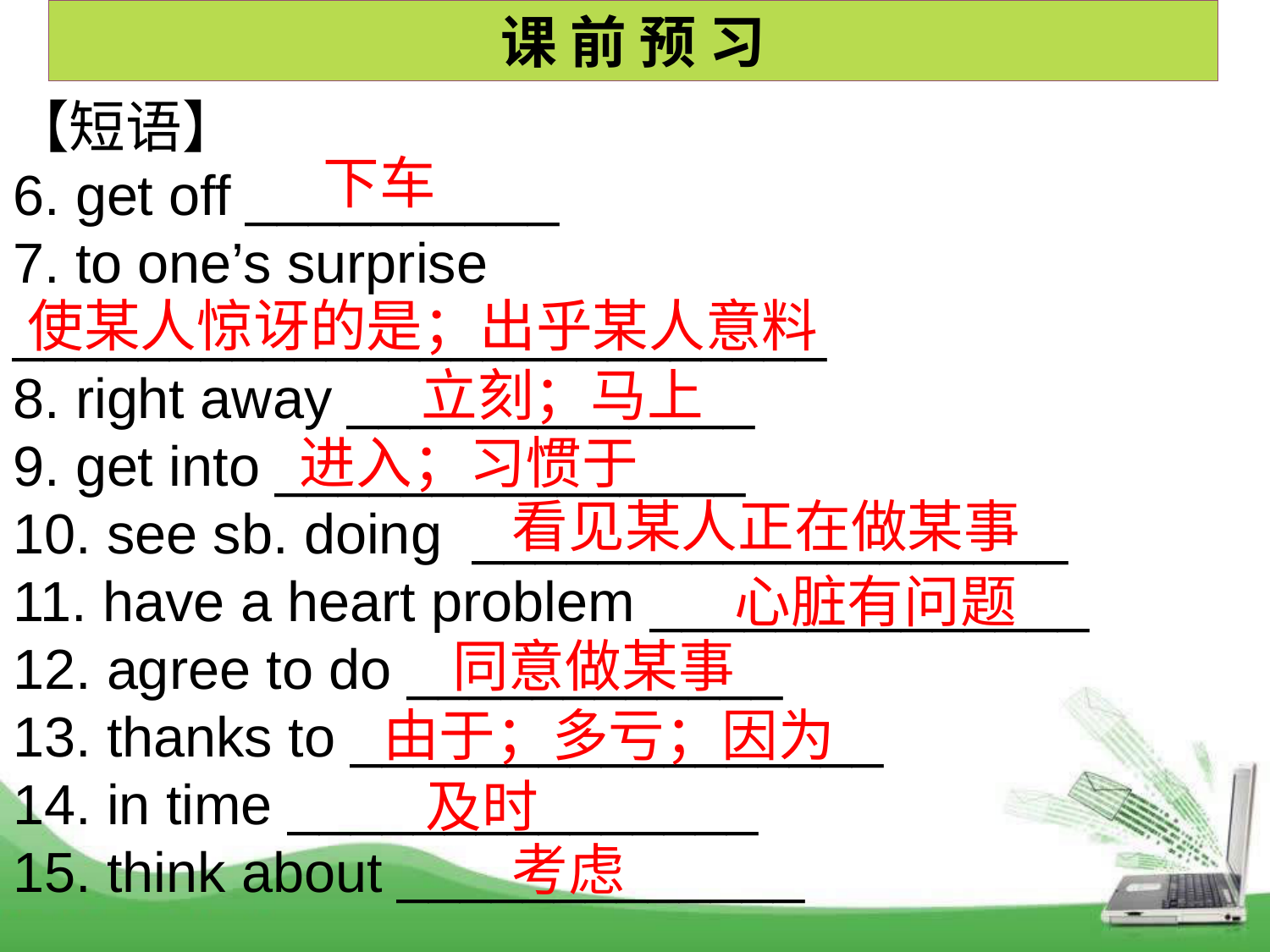

课 前 预 习
【短语】
6. get off __________
7. to one’s surprise __________________________
8. right away _____________
9. get into _______________
10. see sb. doing  ___________________
11. have a heart problem ______________
12. agree to do ____________
13. thanks to _________________
14. in time _______________
15. think about _____________
下车
使某人惊讶的是；出乎某人意料
立刻；马上
进入；习惯于
看见某人正在做某事
心脏有问题
同意做某事
由于；多亏；因为
及时
考虑